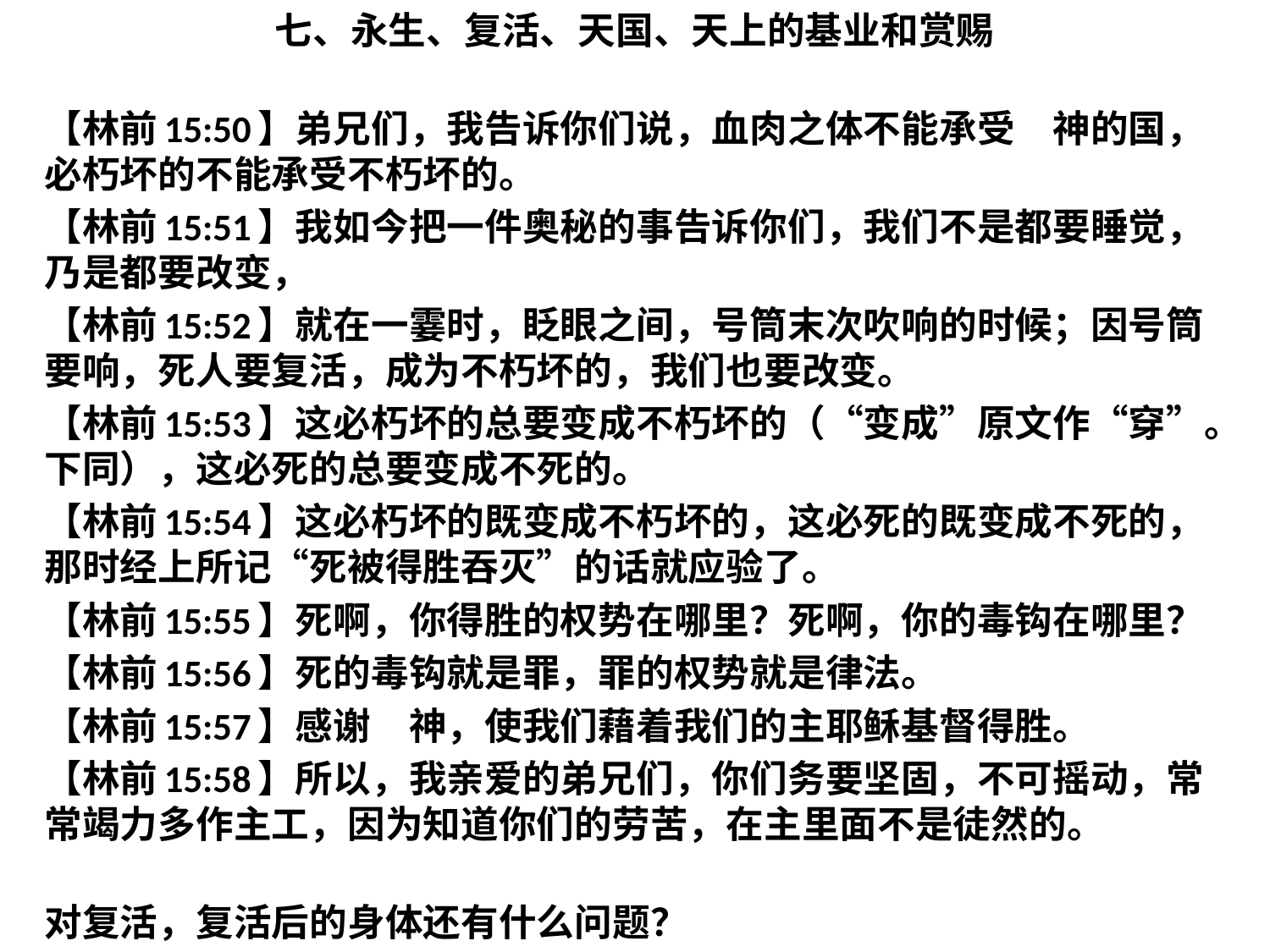

七、永生、复活、天国、天上的基业和赏赐
【林前15:50】弟兄们，我告诉你们说，血肉之体不能承受　神的国，必朽坏的不能承受不朽坏的。
【林前15:51】我如今把一件奥秘的事告诉你们，我们不是都要睡觉，乃是都要改变，
【林前15:52】就在一霎时，眨眼之间，号筒末次吹响的时候；因号筒要响，死人要复活，成为不朽坏的，我们也要改变。
【林前15:53】这必朽坏的总要变成不朽坏的（“变成”原文作“穿”。下同），这必死的总要变成不死的。
【林前15:54】这必朽坏的既变成不朽坏的，这必死的既变成不死的，那时经上所记“死被得胜吞灭”的话就应验了。
【林前15:55】死啊，你得胜的权势在哪里？死啊，你的毒钩在哪里？
【林前15:56】死的毒钩就是罪，罪的权势就是律法。
【林前15:57】感谢　神，使我们藉着我们的主耶稣基督得胜。
【林前15:58】所以，我亲爱的弟兄们，你们务要坚固，不可摇动，常常竭力多作主工，因为知道你们的劳苦，在主里面不是徒然的。
对复活，复活后的身体还有什么问题？
#